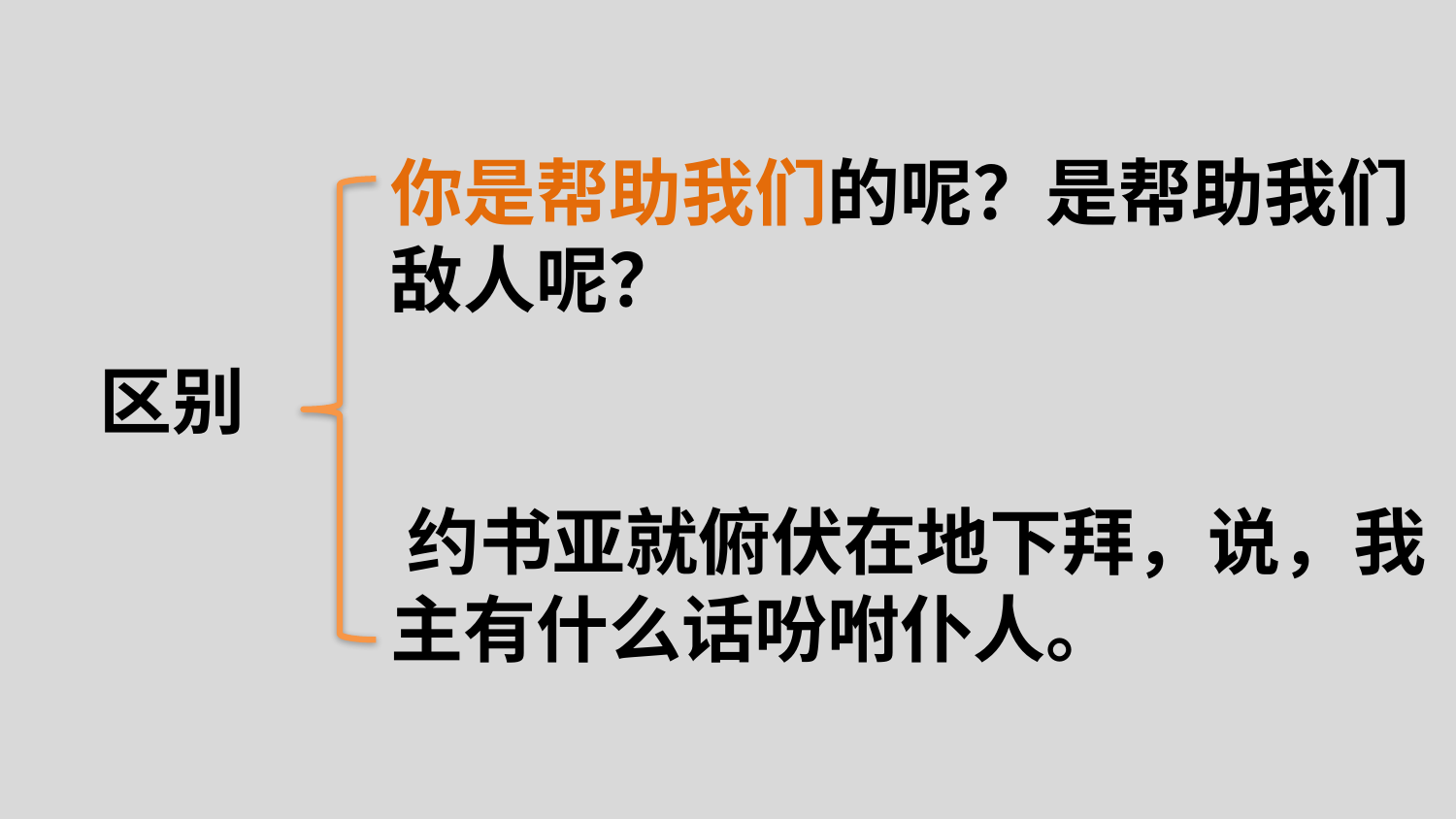

区别
# 你是帮助我们的呢？是帮助我们敌人呢？ 约书亚就俯伏在地下拜，说，我主有什么话吩咐仆人。